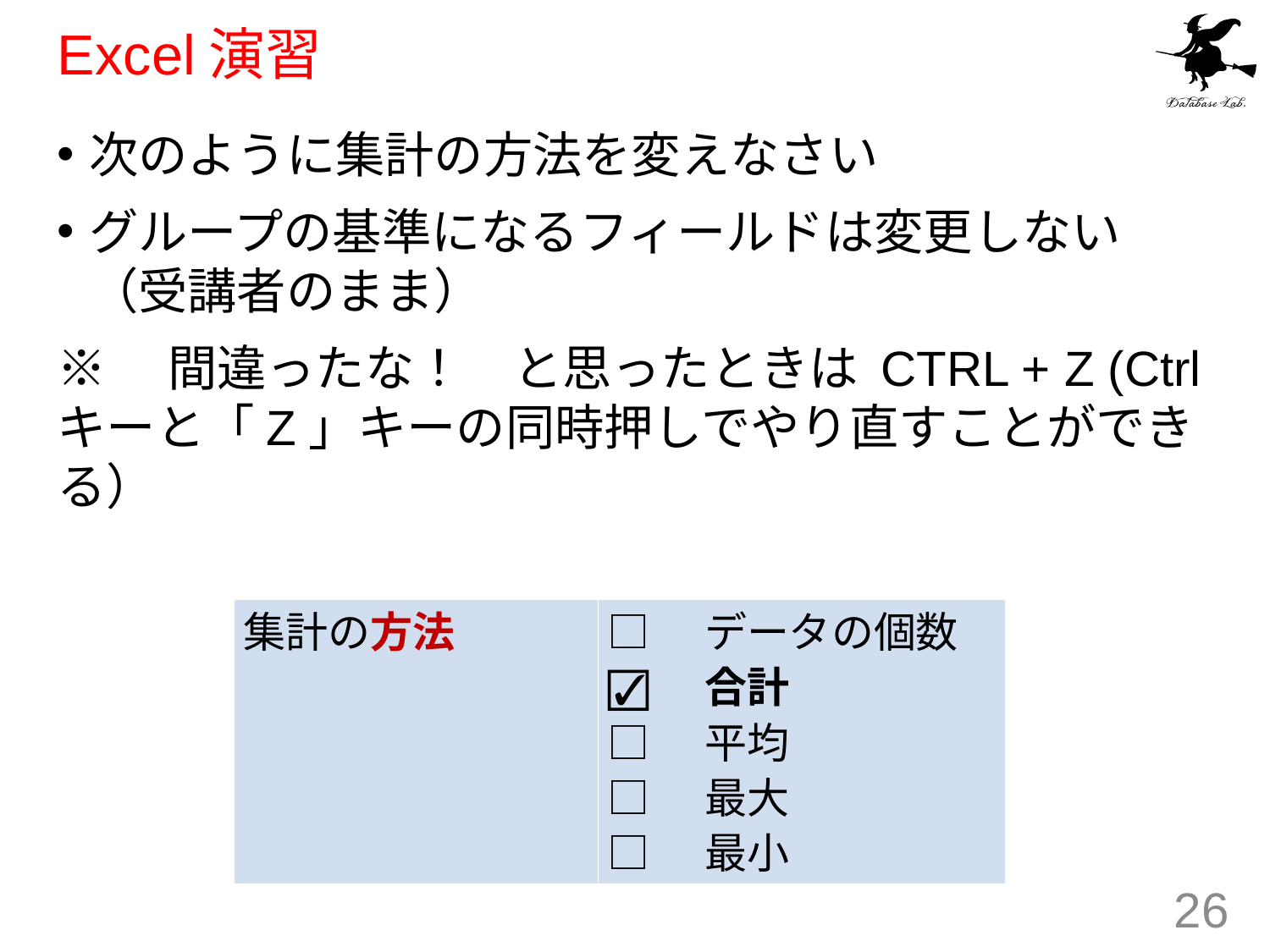

# Excel演習
次のように集計の方法を変えなさい
グループの基準になるフィールドは変更しない（受講者のまま）
※　間違ったな！　と思ったときは CTRL + Z (Ctrl キーと「Z」キーの同時押しでやり直すことができる）
| 集計の方法 | □　データの個数 ☑　合計 □　平均 □　最大 □　最小 |
| --- | --- |
26